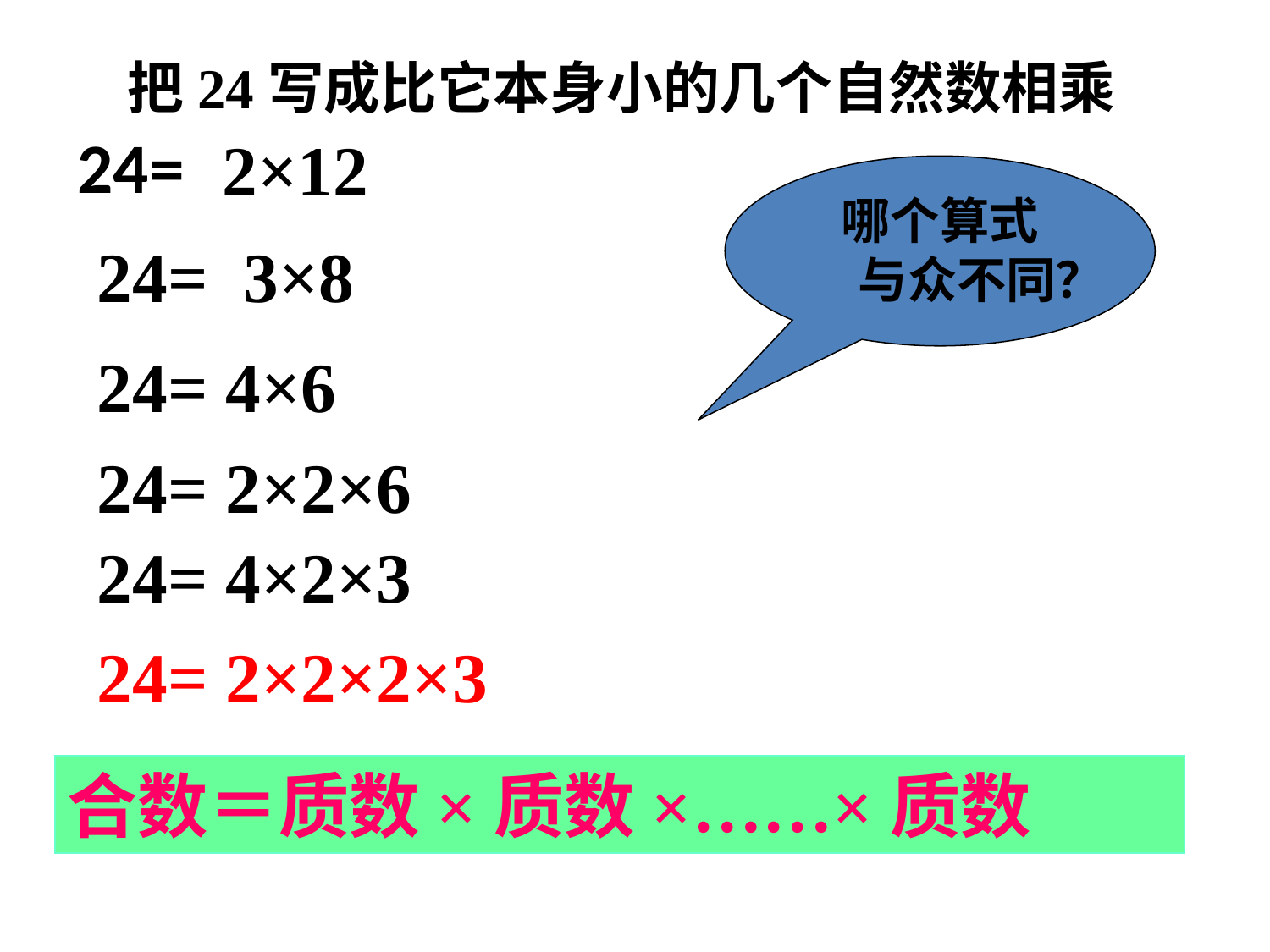

把24写成比它本身小的几个自然数相乘
24=
2×12
哪个算式
  与众不同？
24=  3×8
24= 4×6
24= 2×2×6
24= 4×2×3
24= 2×2×2×3
合数＝质数×质数×……×质数